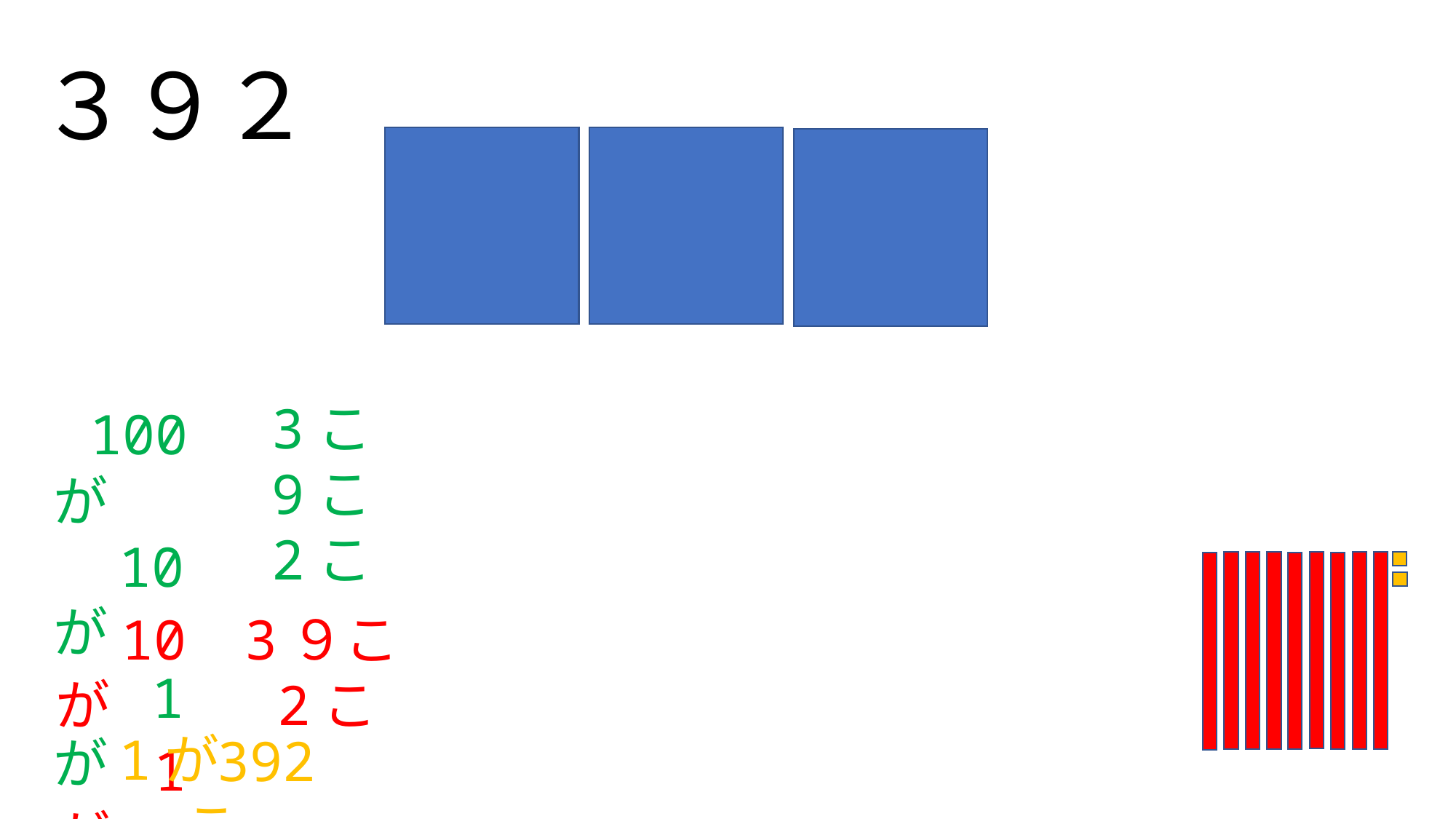

３９２

 100が
  10が
   1が
 3こ
 9こ
 2こ

  10が
   1が
 3９こ
  2こ
  1が
 392こ